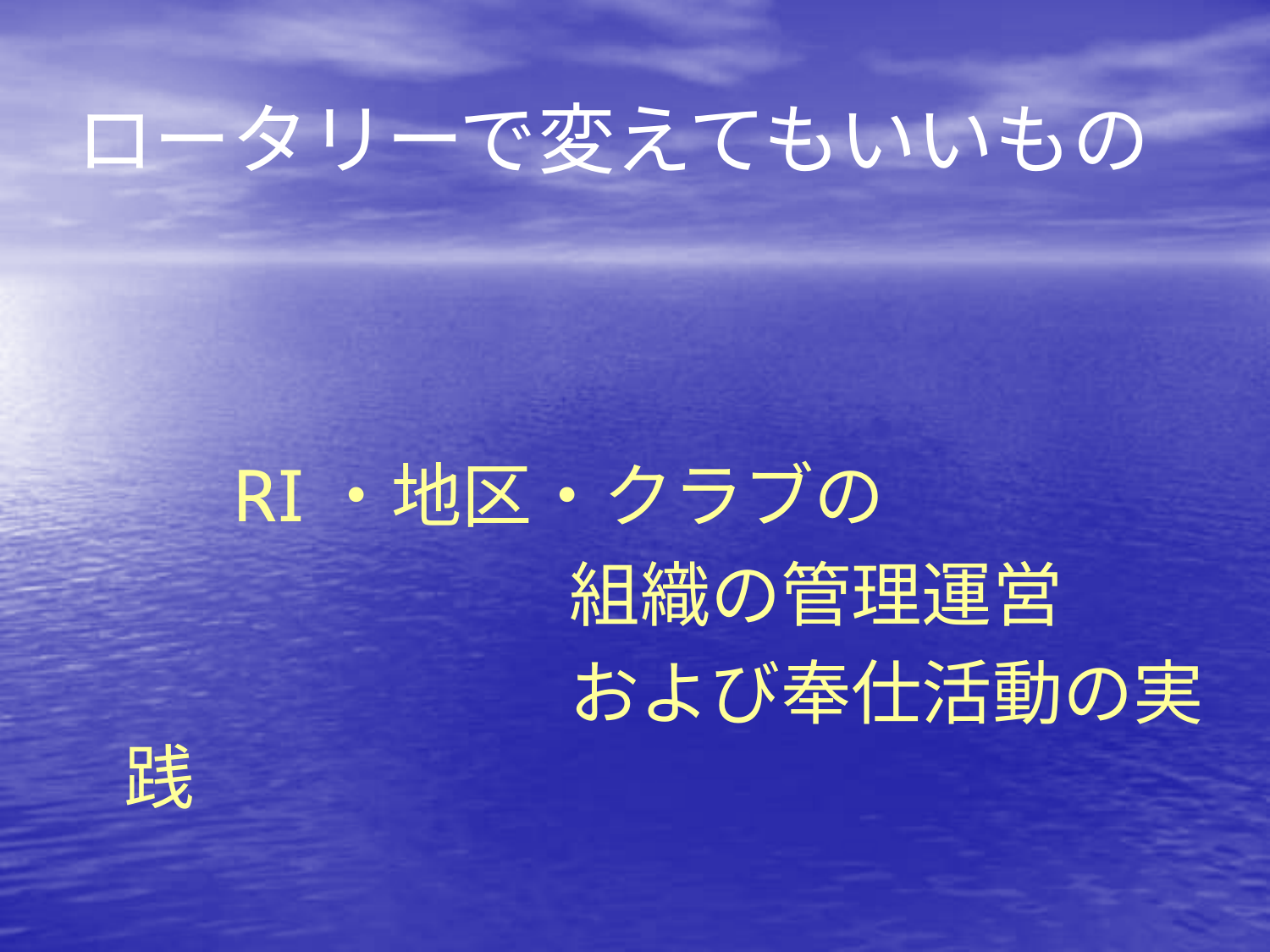

# ロータリーで変えてもいいもの

　　RI・地区・クラブの
　　　　　　　組織の管理運営
　　　　　　　および奉仕活動の実践